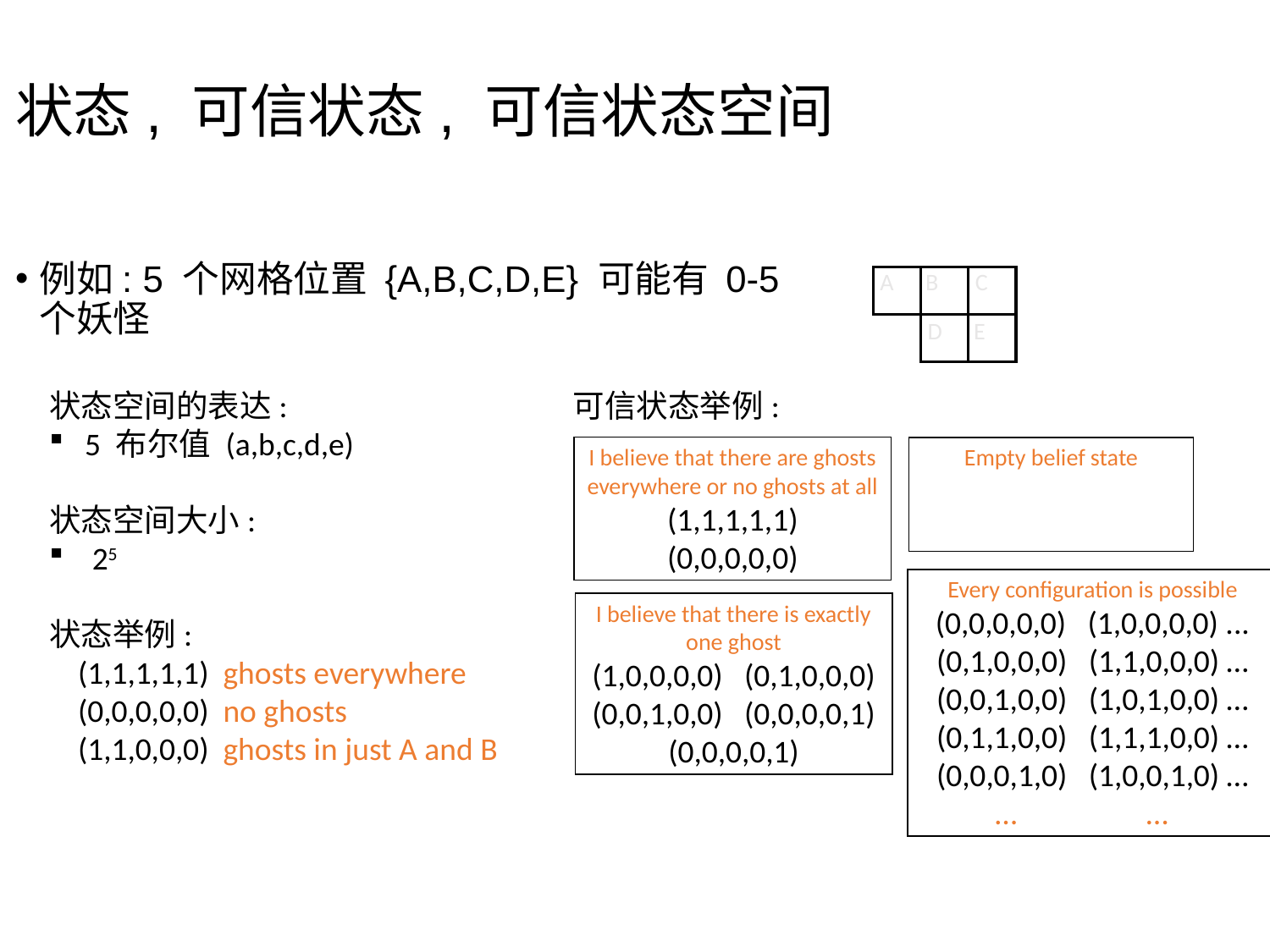

# 状态, 可信状态, 可信状态空间
例如: 5 个网格位置 {A,B,C,D,E} 可能有 0-5 个妖怪
 A      B       C

 D      E
可信状态举例:
状态空间的表达:
5 布尔值 (a,b,c,d,e)

状态空间大小:
 25

状态举例:
    (1,1,1,1,1)  ghosts everywhere
    (0,0,0,0,0)  no ghosts
    (1,1,0,0,0)  ghosts in just A and B
Empty belief state

I believe that there are ghosts everywhere or no ghosts at all
(1,1,1,1,1)
(0,0,0,0,0)
Every configuration is possible
(0,0,0,0,0)   (1,0,0,0,0) ...
(0,1,0,0,0)   (1,1,0,0,0) …
(0,0,1,0,0)   (1,0,1,0,0) …
(0,1,1,0,0)   (1,1,1,0,0) …
(0,0,0,1,0)   (1,0,0,1,0) …
…                  …
I believe that there is exactly one ghost
(1,0,0,0,0)   (0,1,0,0,0)
(0,0,1,0,0)   (0,0,0,0,1)
(0,0,0,0,1)